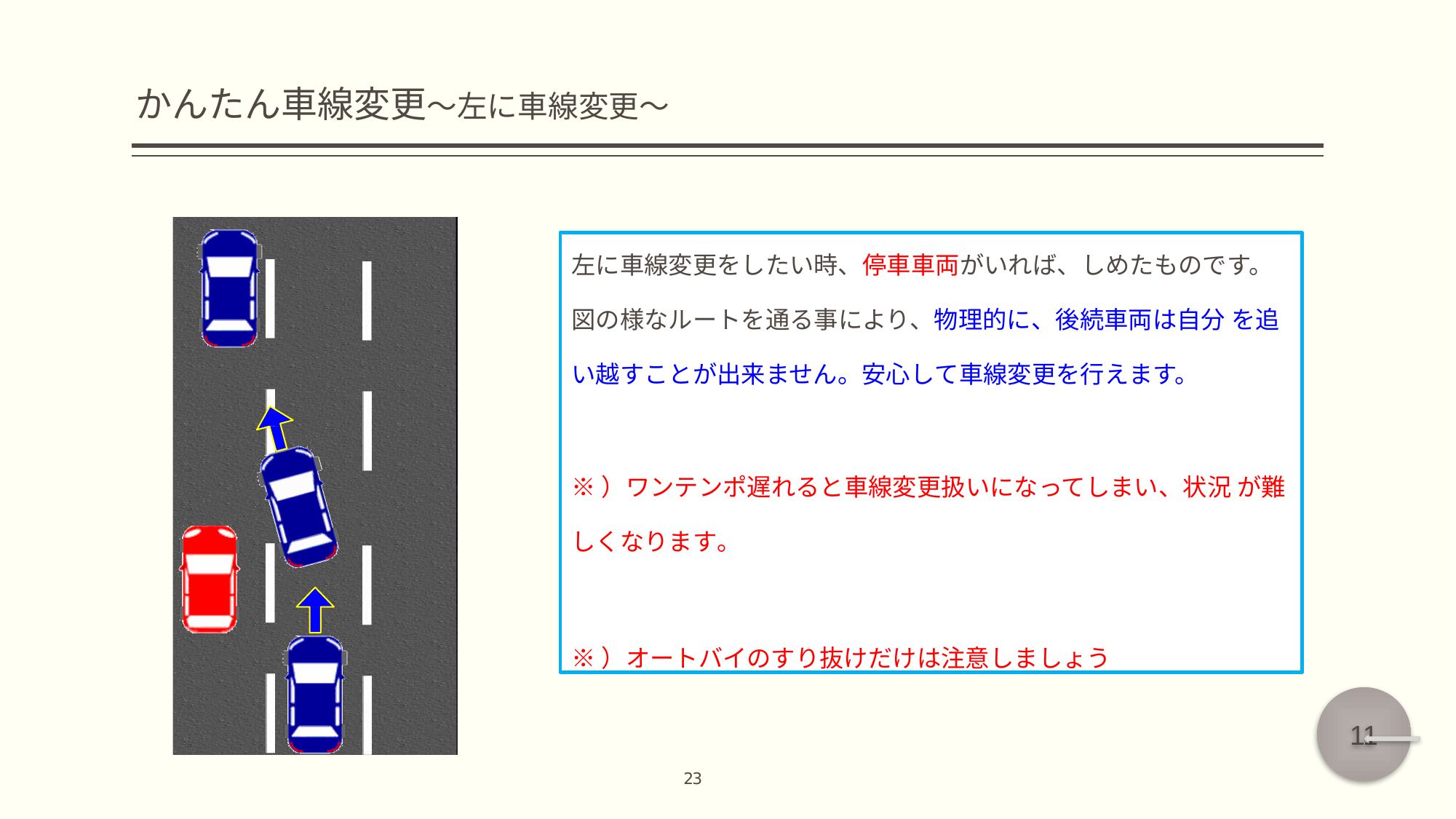

# かんたん車線変更～左に車線変更～

左に車線変更をしたい時、停車車両がいれば、しめたものです。
図の様なルートを通る事により、物理的に、後続車両は自分 を追い越すことが出来ません。安心して車線変更を行えます。

※）ワンテンポ遅れると車線変更扱いになってしまい、状況 が難しくなります。

※）オートバイのすり抜けだけは注意しましょう

11
23